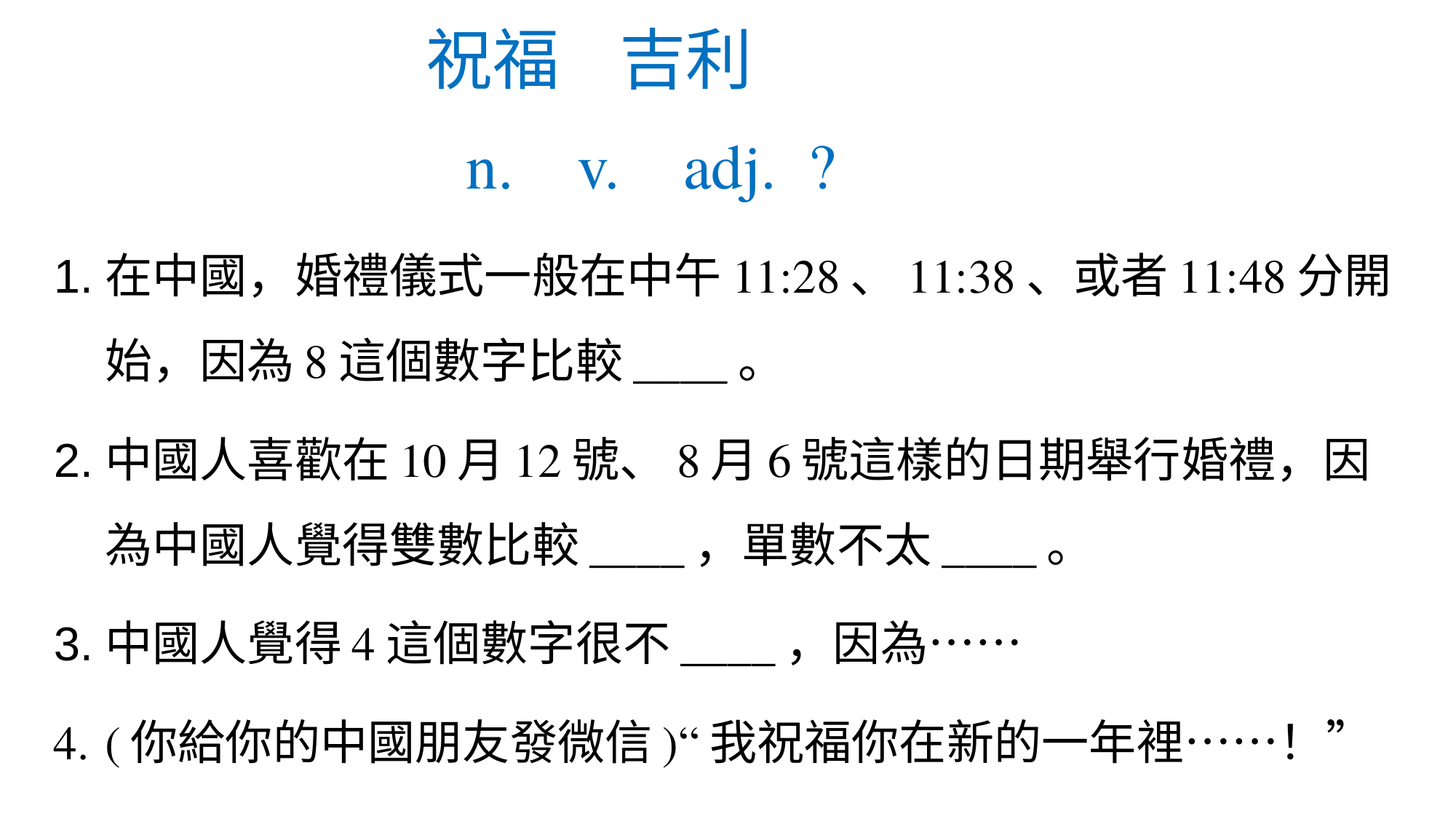

# 祝福    吉利
n.    v.    adj.  ?
在中國，婚禮儀式一般在中午11:28、11:38、或者11:48分開始，因為8這個數字比較____。
中國人喜歡在10月12號、8月6號這樣的日期舉行婚禮，因為中國人覺得雙數比較____，單數不太____。
中國人覺得4這個數字很不____，因為……
(你給你的中國朋友發微信)“我祝福你在新的一年裡……！”